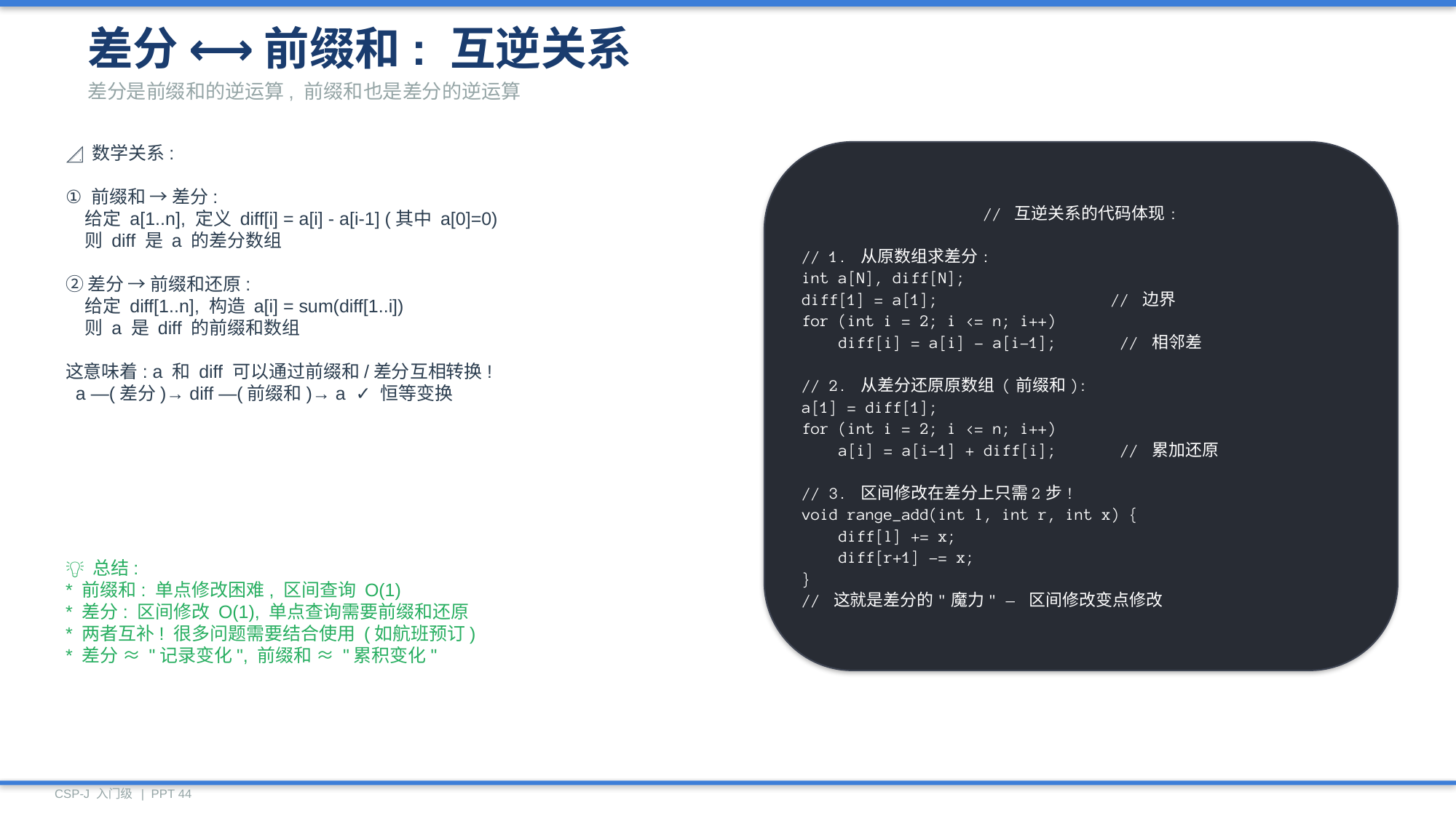

差分 ⟷ 前缀和: 互逆关系
差分是前缀和的逆运算, 前缀和也是差分的逆运算
📐 数学关系:
① 前缀和 → 差分:
   给定 a[1..n], 定义 diff[i] = a[i] - a[i-1] (其中 a[0]=0)
   则 diff 是 a 的差分数组
② 差分 → 前缀和还原:
   给定 diff[1..n], 构造 a[i] = sum(diff[1..i])
   则 a 是 diff 的前缀和数组
这意味着: a 和 diff 可以通过前缀和/差分互相转换!
  a —(差分)→ diff —(前缀和)→ a  ✓ 恒等变换
// 互逆关系的代码体现:

// 1. 从原数组求差分:
int a[N], diff[N];
diff[1] = a[1];                   // 边界
for (int i = 2; i <= n; i++)
    diff[i] = a[i] - a[i-1];       // 相邻差

// 2. 从差分还原原数组 (前缀和):
a[1] = diff[1];
for (int i = 2; i <= n; i++)
    a[i] = a[i-1] + diff[i];       // 累加还原

// 3. 区间修改在差分上只需2步!
void range_add(int l, int r, int x) {
    diff[l] += x;
    diff[r+1] -= x;
}
// 这就是差分的"魔力" — 区间修改变点修改
💡 总结:
* 前缀和: 单点修改困难, 区间查询 O(1)
* 差分: 区间修改 O(1), 单点查询需要前缀和还原
* 两者互补! 很多问题需要结合使用 (如航班预订)
* 差分 ≈ "记录变化", 前缀和 ≈ "累积变化"

CSP-J 入门级  |  PPT 44